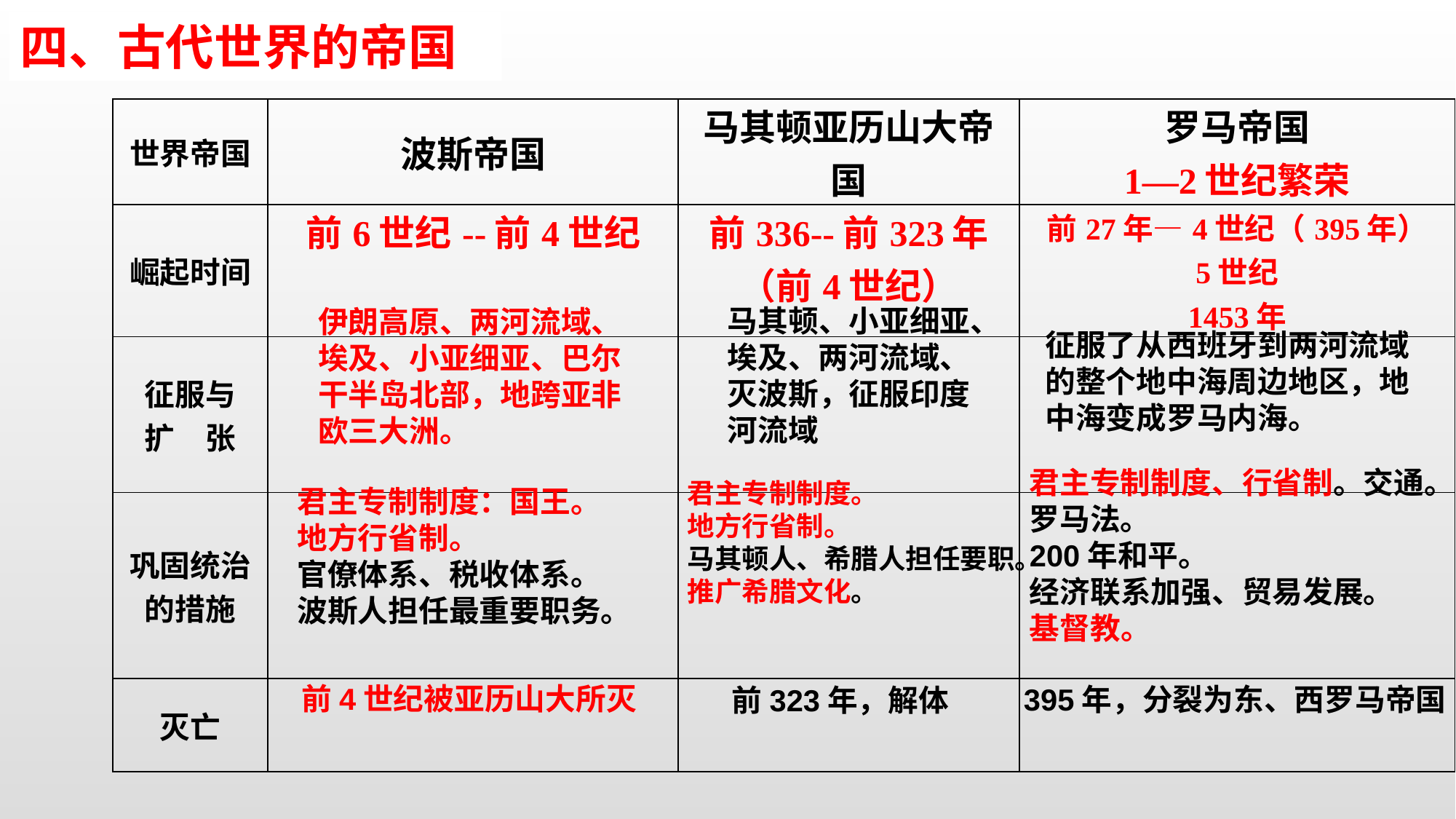

四、古代世界的帝国
| 世界帝国 | 波斯帝国 | 马其顿亚历山大帝国 | 罗马帝国 1—2世纪繁荣 |
| --- | --- | --- | --- |
| 崛起时间 | 前6世纪--前4世纪 | 前336--前323年 （前4世纪） | 前27年—4世纪（395年） 5世纪 1453年 |
| 征服与 扩　张 |  |  |  |
| 巩固统治的措施 |  |  |  |
| 灭亡 |  |  |  |
马其顿、小亚细亚、埃及、两河流域、灭波斯，征服印度河流域
伊朗高原、两河流域、埃及、小亚细亚、巴尔干半岛北部，地跨亚非欧三大洲。
征服了从西班牙到两河流域的整个地中海周边地区，地中海变成罗马内海。
君主专制制度、行省制。交通。
罗马法。
200年和平。
经济联系加强、贸易发展。
基督教。
君主专制制度。
地方行省制。
马其顿人、希腊人担任要职。
推广希腊文化。
君主专制制度：国王。
地方行省制。
官僚体系、税收体系。
波斯人担任最重要职务。
前4世纪被亚历山大所灭
395年，分裂为东、西罗马帝国
前323年，解体